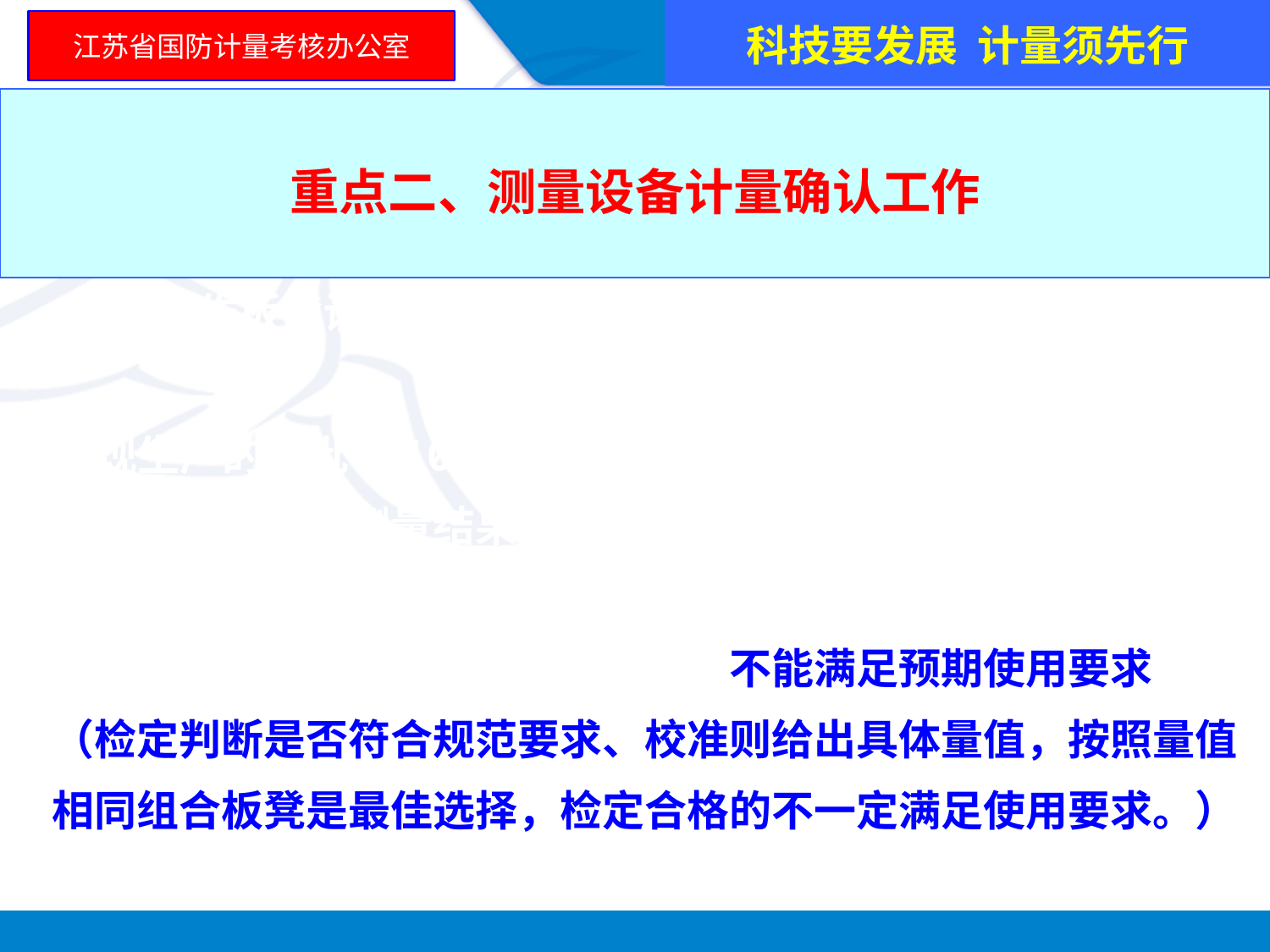

科技要发展  计量须先行
江苏省国防计量考核办公室
重点二、测量设备计量确认工作

 关于板凳腿长预期使用要求的思考
    假如制作板凳设计要求为：板凳腿长600mm，公差为±5mm。
    现生产的一批（100条）板凳腿，经测量其长度在（ 595mm～605mm ），测量结果满足设计要求，检验结果判定为合格。
    但采用这批检验合格的板凳腿，随意组合就会板凳因腿长不一致而造成不平稳（不能满足预期使用要求）。
（检定判断是否符合规范要求、校准则给出具体量值，按照量值相同组合板凳是最佳选择，检定合格的不一定满足使用要求。）